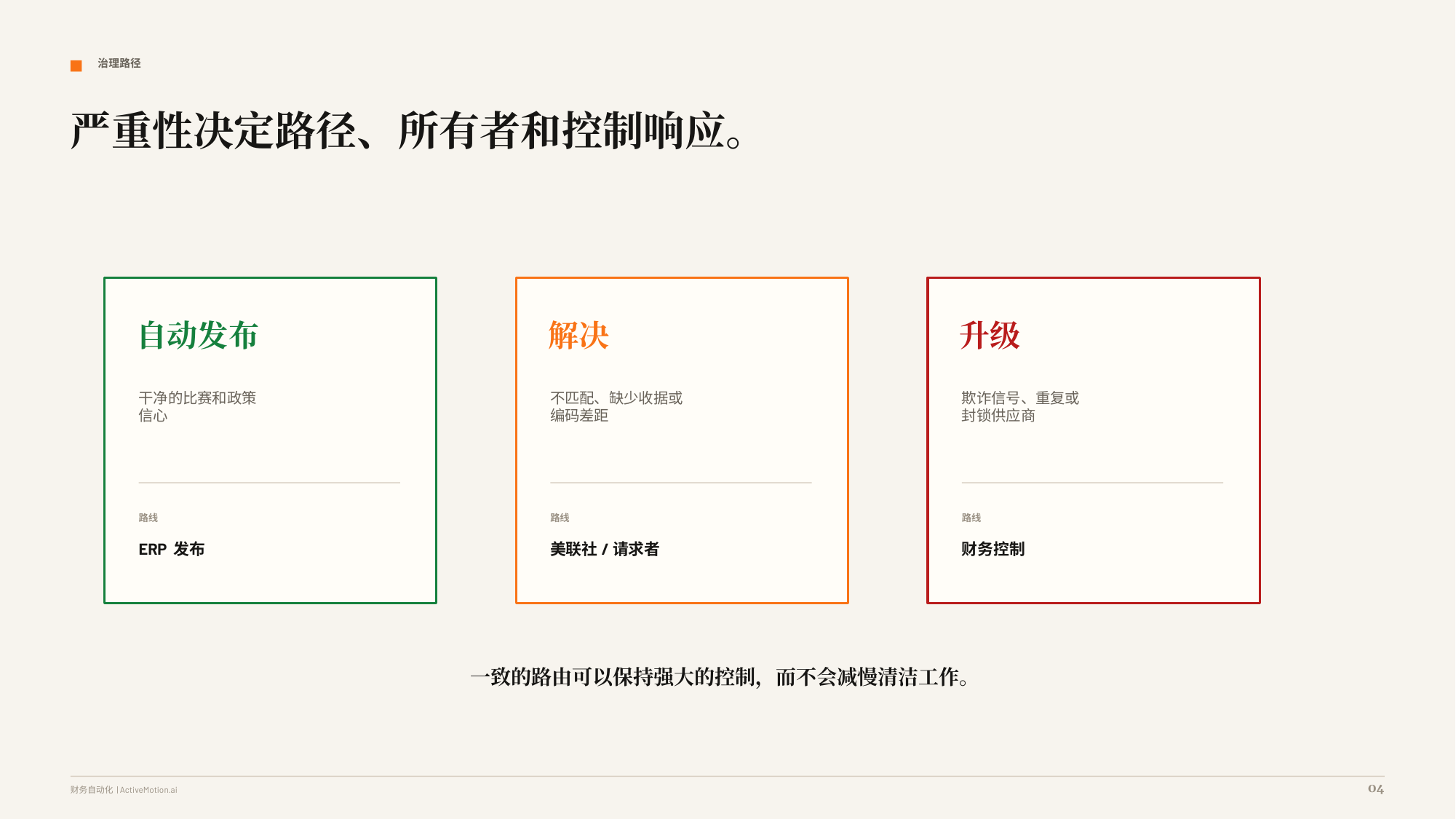

治理路径

严重性决定路径、所有者和控制响应。

自动发布
解决
升级
干净的比赛和政策
信心
不匹配、缺少收据或
编码差距
欺诈信号、重复或
封锁供应商

路线
路线
路线
ERP 发布
美联社/请求者
财务控制
一致的路由可以保持强大的控制，而不会减慢清洁工作。

04
财务自动化 | ActiveMotion.ai